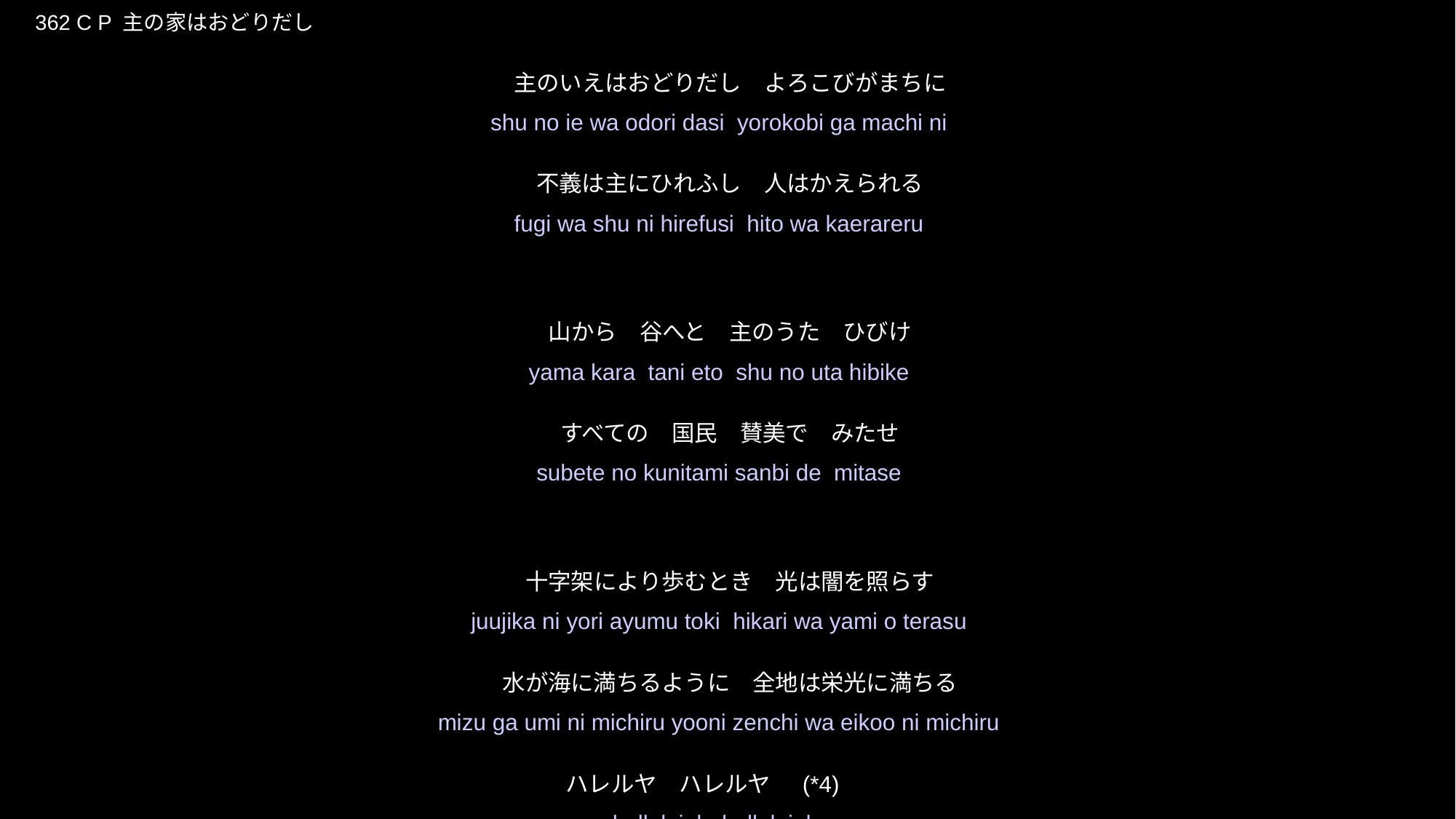

しゅのいえはおどりだし
★P
362 C P 主の家はおどりだし
主のいえはおどりだし　よろこびがまちに
不義は主にひれふし　人はかえられる
山から　谷へと　主のうた　ひびけ
すべての　国民　賛美で　みたせ
十字架により歩むとき　光は闇を照らす
水が海に満ちるように　全地は栄光に満ちる
ハレルヤ　ハレルヤ　(*4)
★４
shu no ie wa odori dasi  yorokobi ga machi ni
fugi wa shu ni hirefusi  hito wa kaerareru
yama kara  tani eto  shu no uta hibike
subete no kunitami sanbi de  mitase
juujika ni yori ayumu toki  hikari wa yami o terasu
mizu ga umi ni michiru yooni zenchi wa eikoo ni michiru
hallelujah  hallelujah